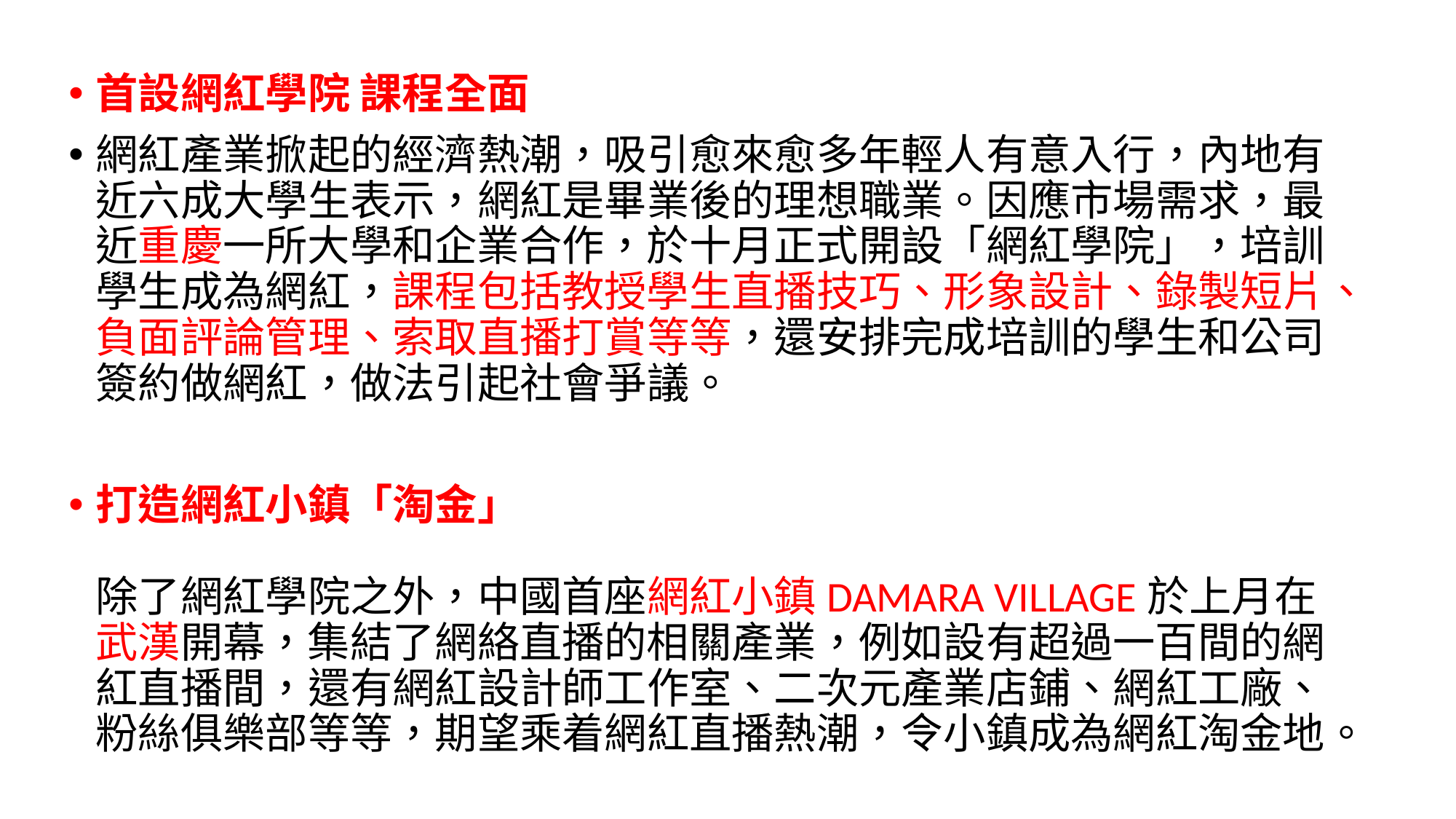

首設網紅學院 課程全面
網紅產業掀起的經濟熱潮，吸引愈來愈多年輕人有意入行，內地有近六成大學生表示，網紅是畢業後的理想職業。因應市場需求，最近重慶一所大學和企業合作，於十月正式開設「網紅學院」，培訓學生成為網紅，課程包括教授學生直播技巧、形象設計、錄製短片、負面評論管理、索取直播打賞等等，還安排完成培訓的學生和公司簽約做網紅，做法引起社會爭議。

打造網紅小鎮「淘金」
除了網紅學院之外，中國首座網紅小鎮DAMARA VILLAGE於上月在武漢開幕，集結了網絡直播的相關產業，例如設有超過一百間的網紅直播間，還有網紅設計師工作室、二次元產業店鋪、網紅工廠、粉絲俱樂部等等，期望乘着網紅直播熱潮，令小鎮成為網紅淘金地。